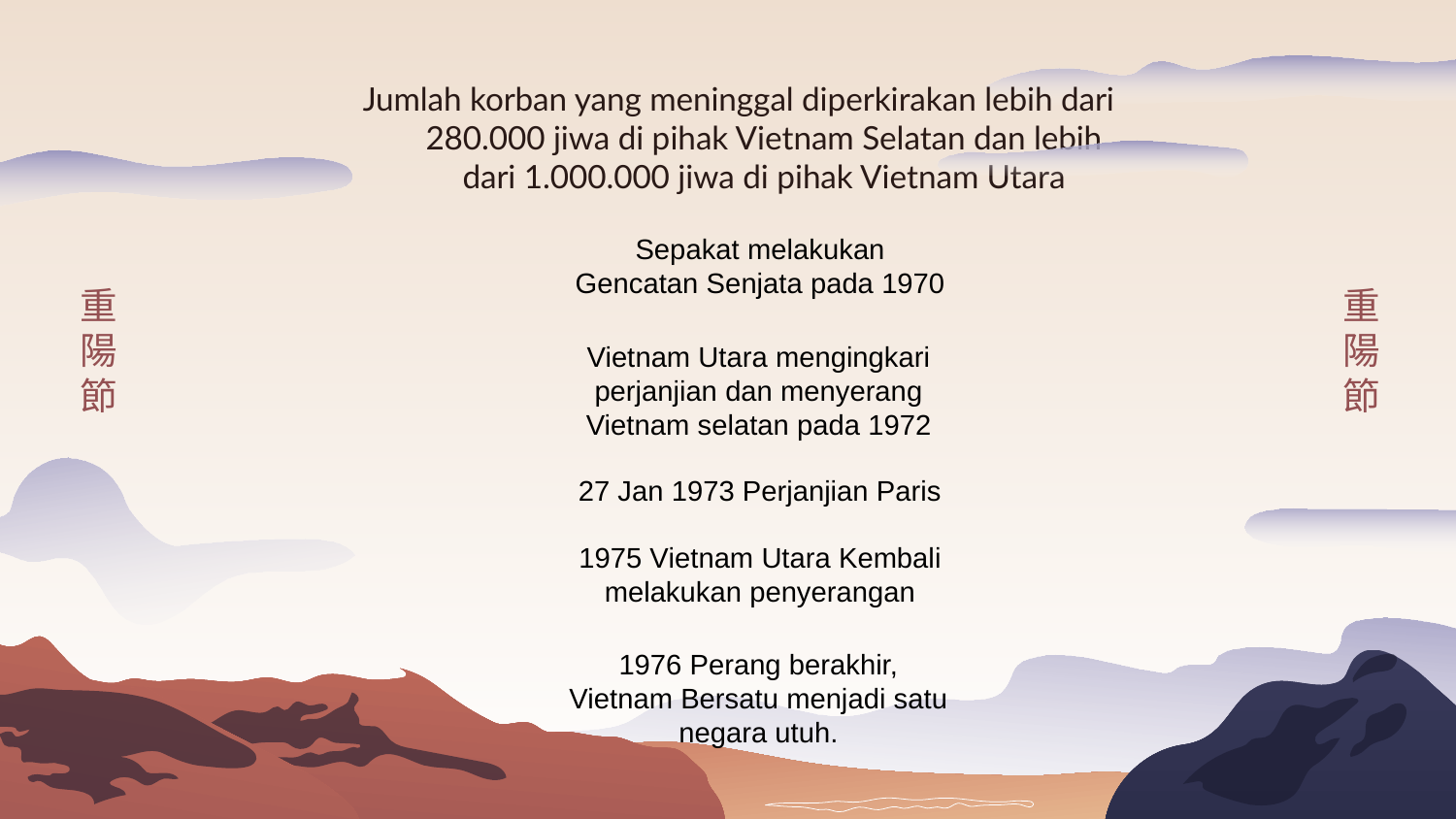

Jumlah korban yang meninggal diperkirakan lebih dari 280.000 jiwa di pihak Vietnam Selatan dan lebih dari 1.000.000 jiwa di pihak Vietnam Utara

Sepakat melakukan Gencatan Senjata pada 1970
重陽節
重陽節
Vietnam Utara mengingkari perjanjian dan menyerang Vietnam selatan pada 1972

27 Jan 1973 Perjanjian Paris
1975 Vietnam Utara Kembali melakukan penyerangan
1976 Perang berakhir, Vietnam Bersatu menjadi satu negara utuh.